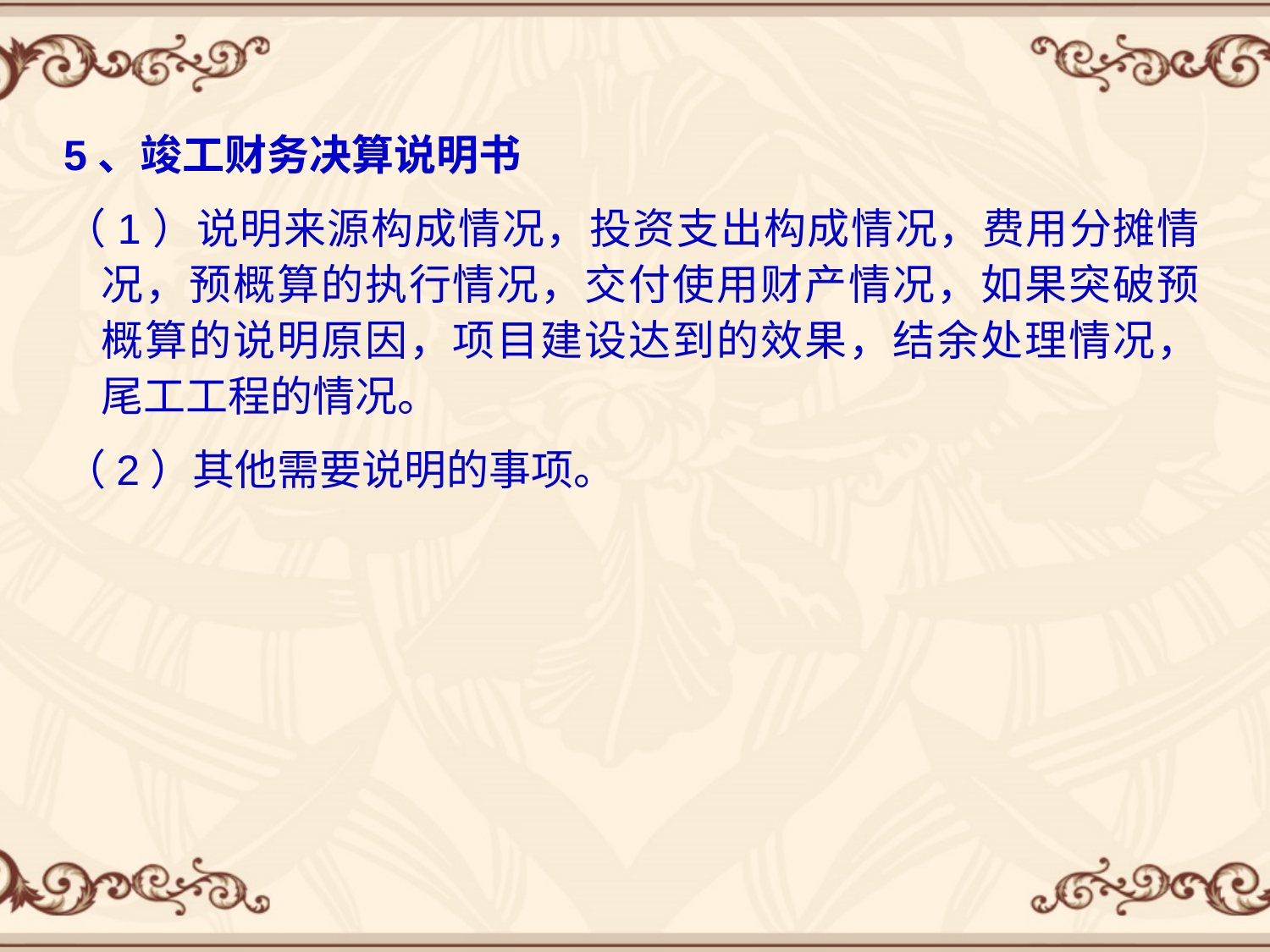

5、竣工财务决算说明书
（1）说明来源构成情况，投资支出构成情况，费用分摊情况，预概算的执行情况，交付使用财产情况，如果突破预概算的说明原因，项目建设达到的效果，结余处理情况，尾工工程的情况。
（2）其他需要说明的事项。